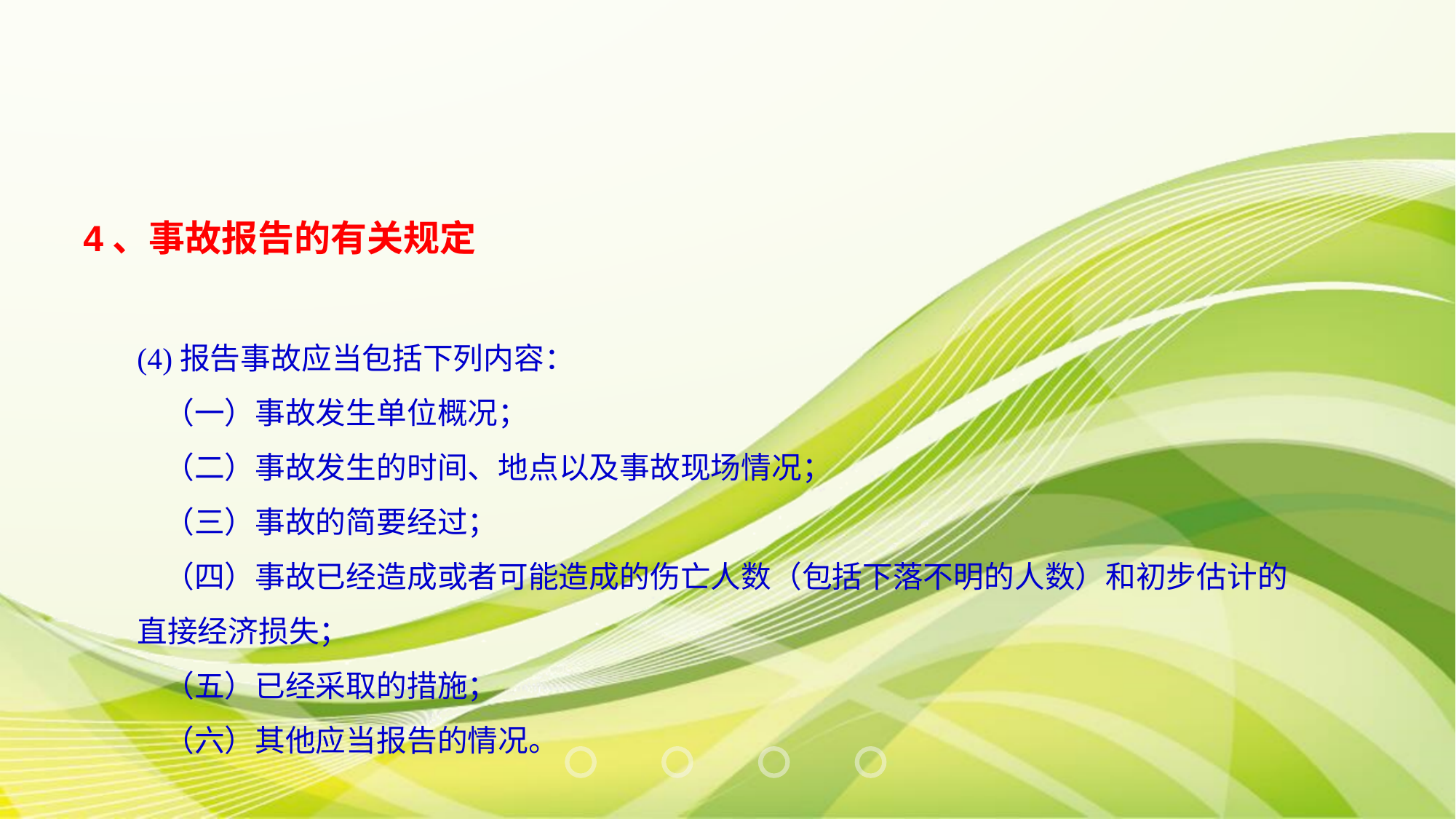

4、事故报告的有关规定
(4)报告事故应当包括下列内容：
    （一）事故发生单位概况；
    （二）事故发生的时间、地点以及事故现场情况；
    （三）事故的简要经过；
    （四）事故已经造成或者可能造成的伤亡人数（包括下落不明的人数）和初步估计的直接经济损失；
    （五）已经采取的措施；
    （六）其他应当报告的情况。